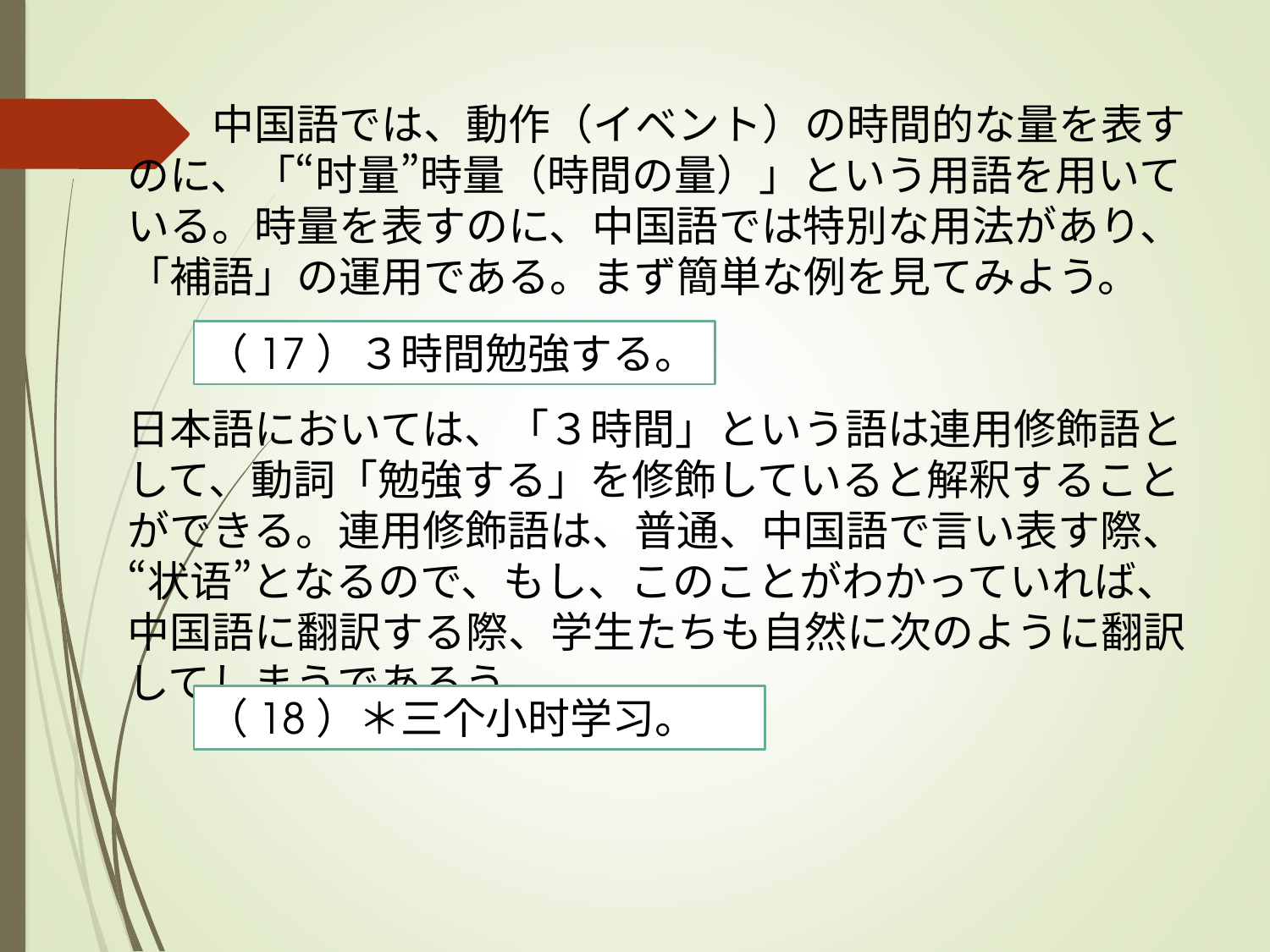

中国語では、動作（イベント）の時間的な量を表すのに、「“时量”時量（時間の量）」という用語を用いている。時量を表すのに、中国語では特別な用法があり、「補語」の運用である。まず簡単な例を見てみよう。

日本語においては、「３時間」という語は連用修飾語として、動詞「勉強する」を修飾していると解釈することができる。連用修飾語は、普通、中国語で言い表す際、“状语”となるので、もし、このことがわかっていれば、中国語に翻訳する際、学生たちも自然に次のように翻訳してしまうであろう。
（17）３時間勉強する。
（18）＊三个小时学习。